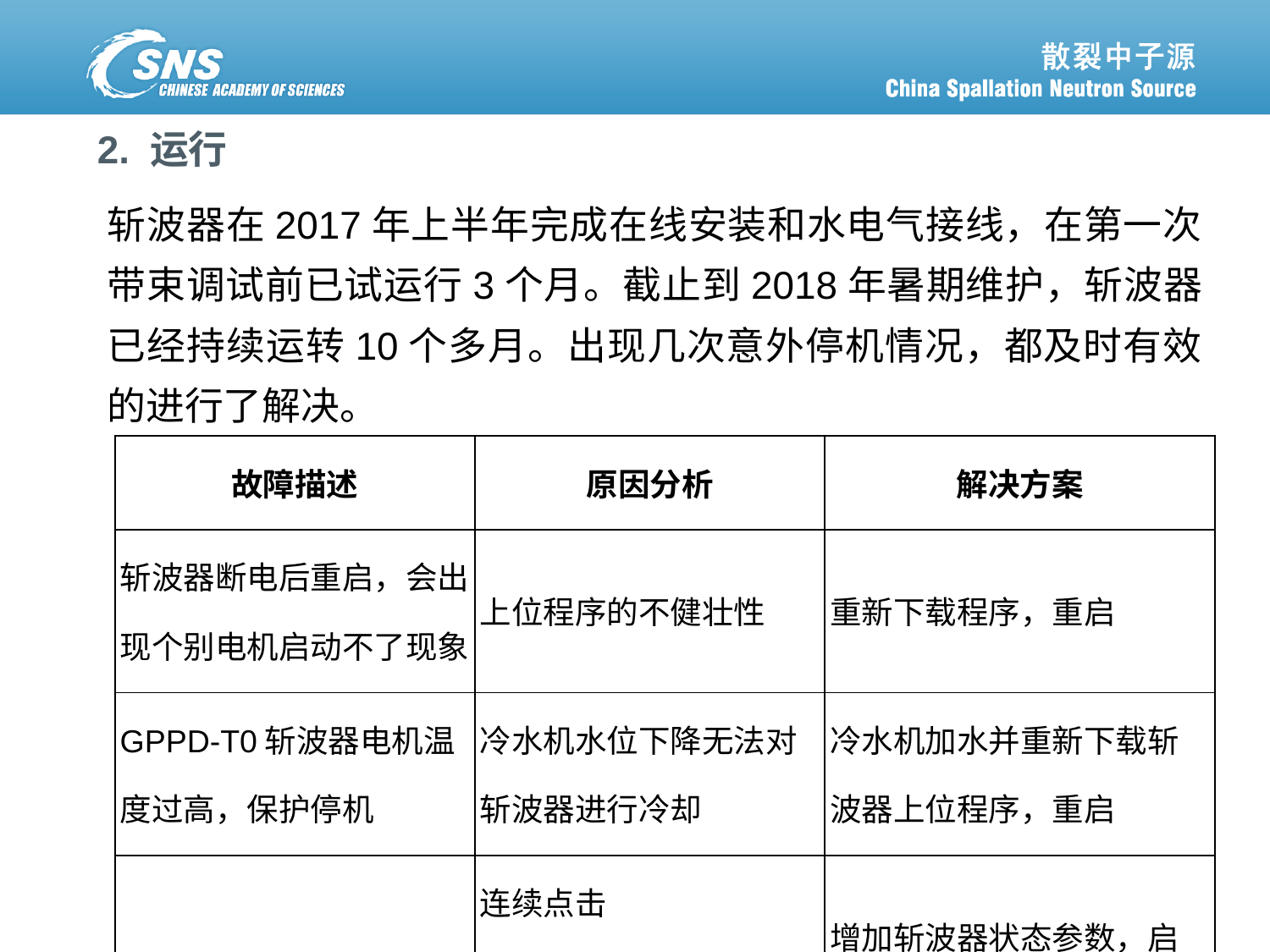

# 2. 运行
斩波器在2017年上半年完成在线安装和水电气接线，在第一次带束调试前已试运行3个月。截止到2018年暑期维护，斩波器已经持续运转10个多月。出现几次意外停机情况，都及时有效的进行了解决。
| 故障描述 | 原因分析 | 解决方案 |
| --- | --- | --- |
| 斩波器断电后重启，会出现个别电机启动不了现象 | 上位程序的不健壮性 | 重新下载程序，重启 |
| GPPD-T0斩波器电机温度过高，保护停机 | 冷水机水位下降无法对斩波器进行冷却 | 冷水机加水并重新下载斩波器上位程序，重启 |
| 用户截面run灯常亮 | 连续点击START，EPICS信号传输出现问题 | 增加斩波器状态参数，启停时间段内，点击无效 |